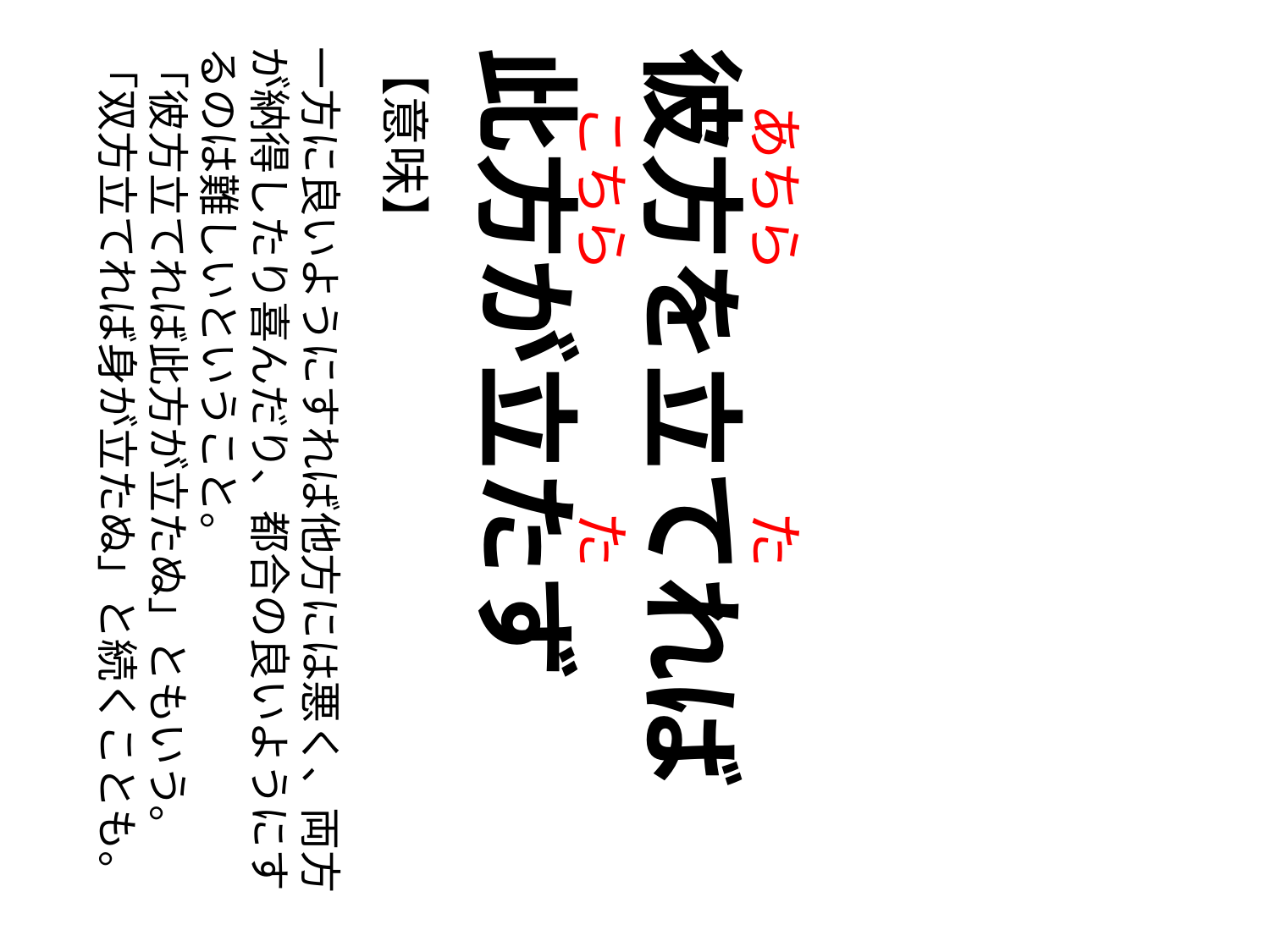

こちら　　　　 た
　あちら　　　　 た
【意味】

一方に良いようにすれば他方には悪く、両方が納得したり喜んだり、都合の良いようにするのは難しいということ。
「彼方立てれば此方が立たぬ」ともいう。
「双方立てれば身が立たぬ」と続くことも。
此方が立たず
彼方を立てれば